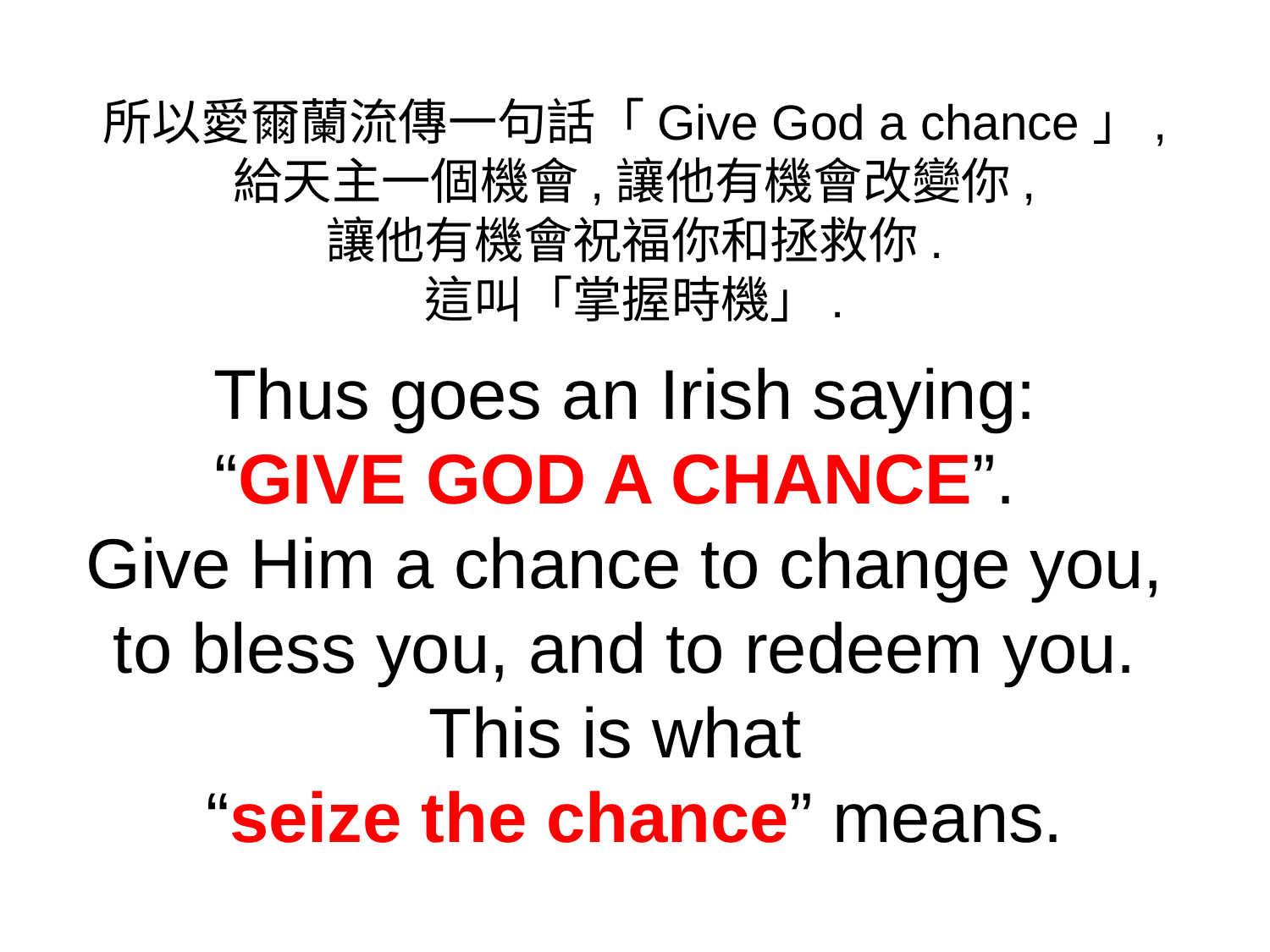

所以愛爾蘭流傳一句話「Give God a chance」,
給天主一個機會,讓他有機會改變你,
讓他有機會祝福你和拯救你.
這叫「掌握時機」.
Thus goes an Irish saying:
“GIVE GOD A CHANCE”.
Give Him a chance to change you,
to bless you, and to redeem you.
This is what
“seize the chance” means.